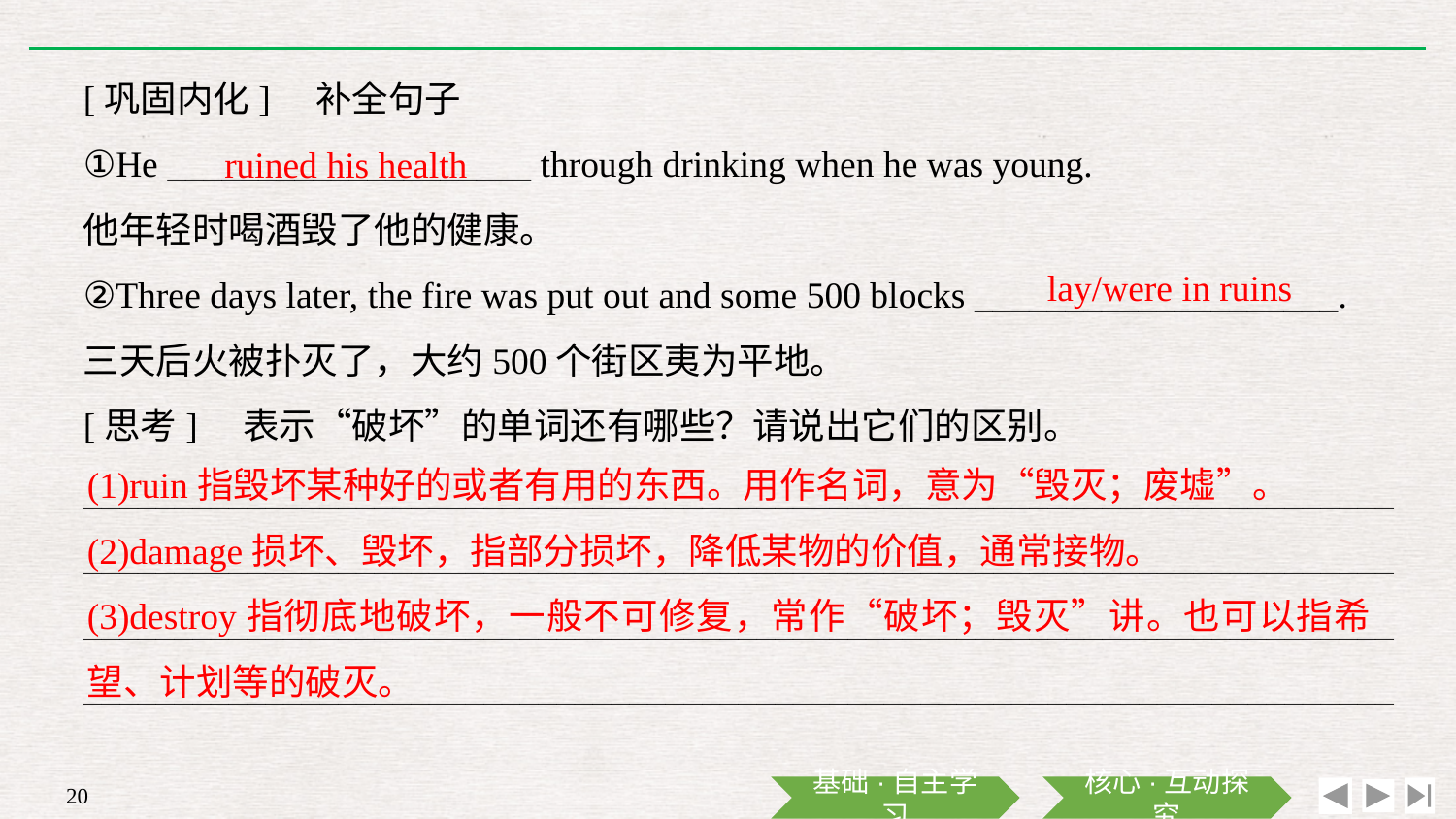

[巩固内化]　补全句子
①He ____________________ through drinking when he was young.
他年轻时喝酒毁了他的健康。
②Three days later, the fire was put out and some 500 blocks ____________________.
三天后火被扑灭了，大约500个街区夷为平地。
[思考]　表示“破坏”的单词还有哪些？请说出它们的区别。
________________________________________________________________________
________________________________________________________________________ ________________________________________________________________________
________________________________________________________________________
ruined his health
lay/were in ruins
(1)ruin指毁坏某种好的或者有用的东西。用作名词，意为“毁灭；废墟”。
(2)damage损坏、毁坏，指部分损坏，降低某物的价值，通常接物。
(3)destroy指彻底地破坏，一般不可修复，常作“破坏；毁灭”讲。也可以指希望、计划等的破灭。